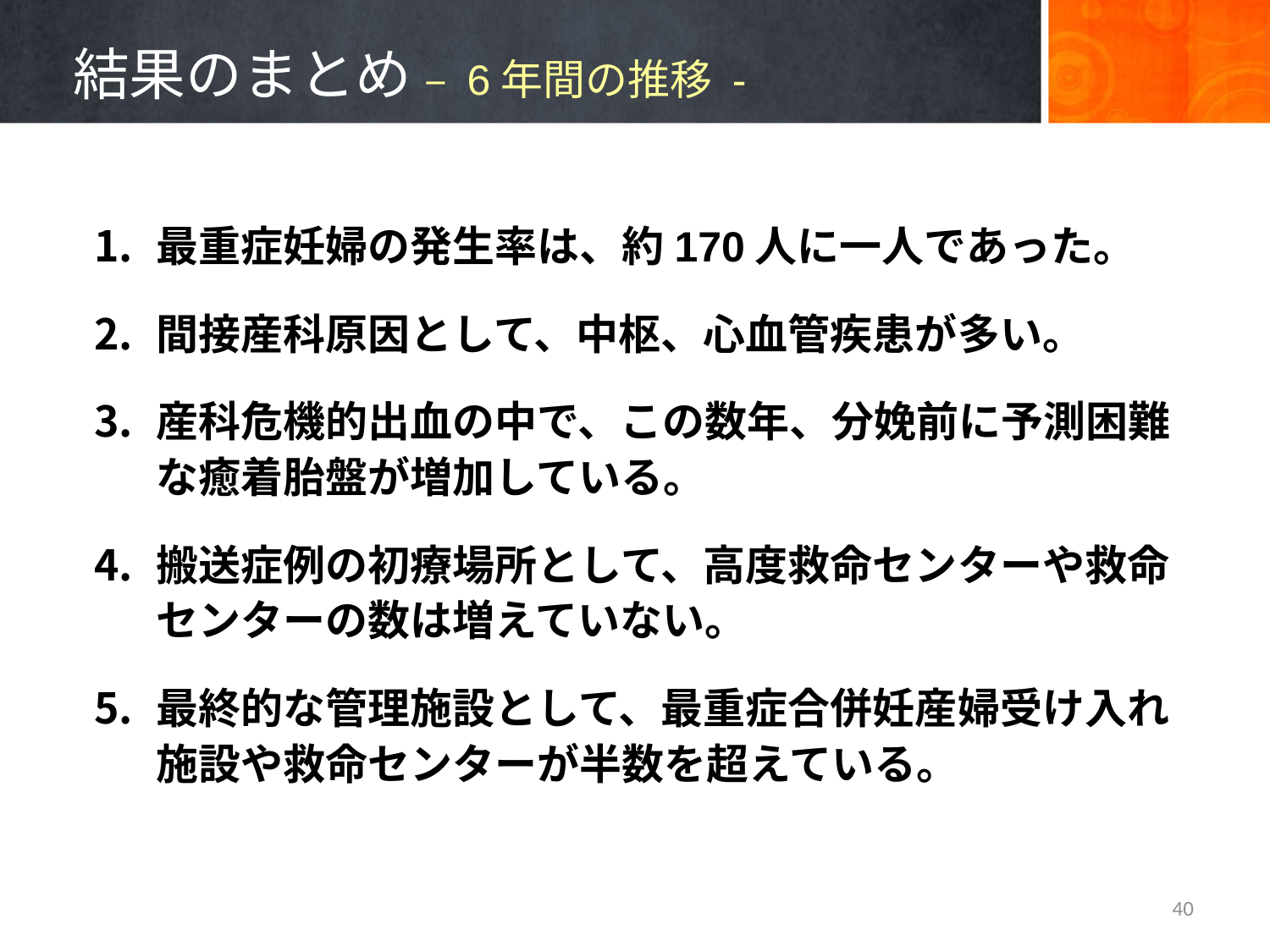

# 結果のまとめ – 6年間の推移 -
最重症妊婦の発生率は、約170人に一人であった。
間接産科原因として、中枢、心血管疾患が多い。
産科危機的出血の中で、この数年、分娩前に予測困難な癒着胎盤が増加している。
搬送症例の初療場所として、高度救命センターや救命センターの数は増えていない。
最終的な管理施設として、最重症合併妊産婦受け入れ施設や救命センターが半数を超えている。
40